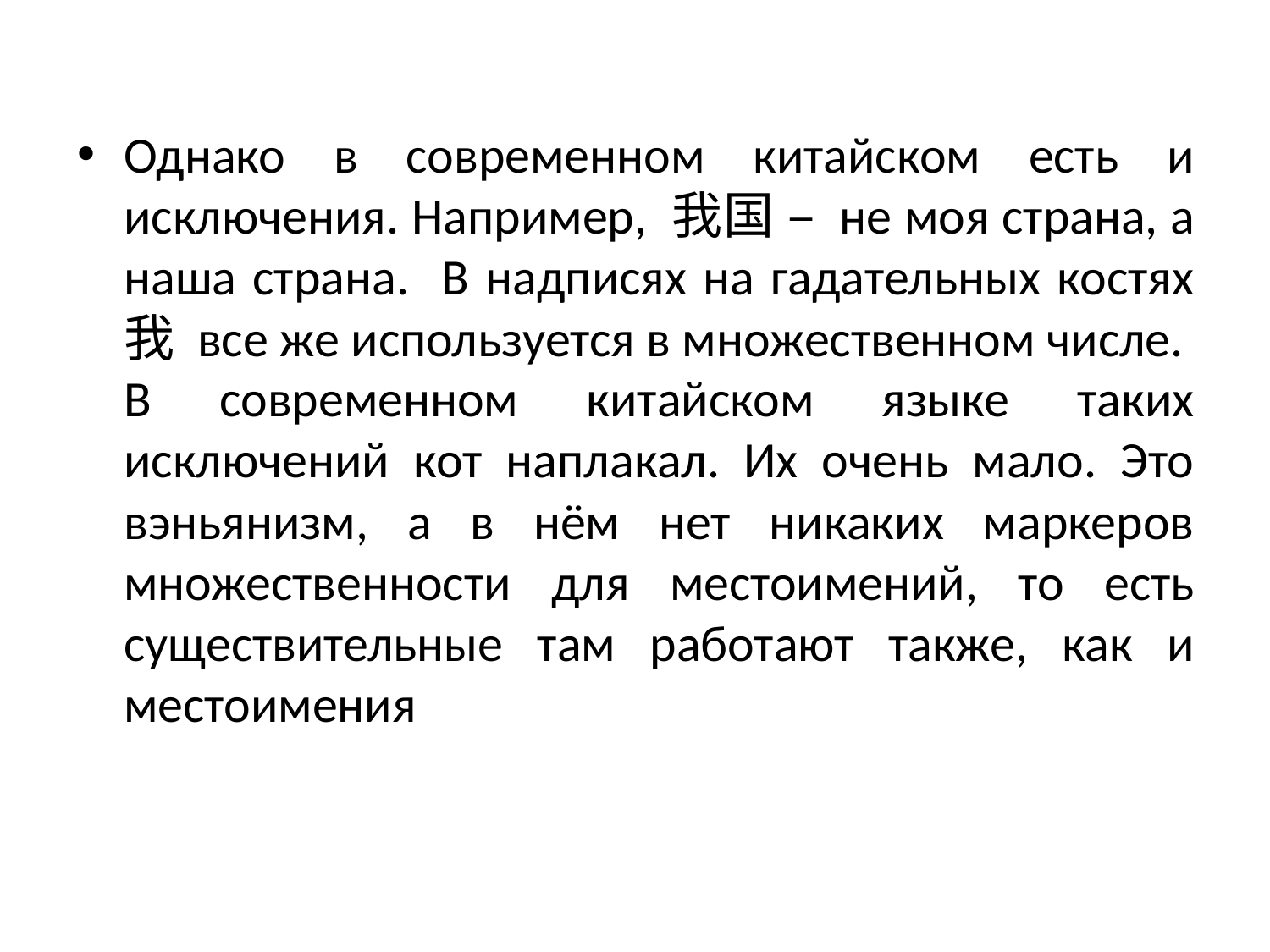

Однако в современном китайском есть и исключения. Например, 我国 – не моя страна, а наша страна.  В надписях на гадательных костях 我 все же используется в множественном числе.  В современном китайском языке таких исключений кот наплакал. Их очень мало. Это вэньянизм, а в нём нет никаких маркеров множественности для местоимений, то есть существительные там работают также, как и местоимения